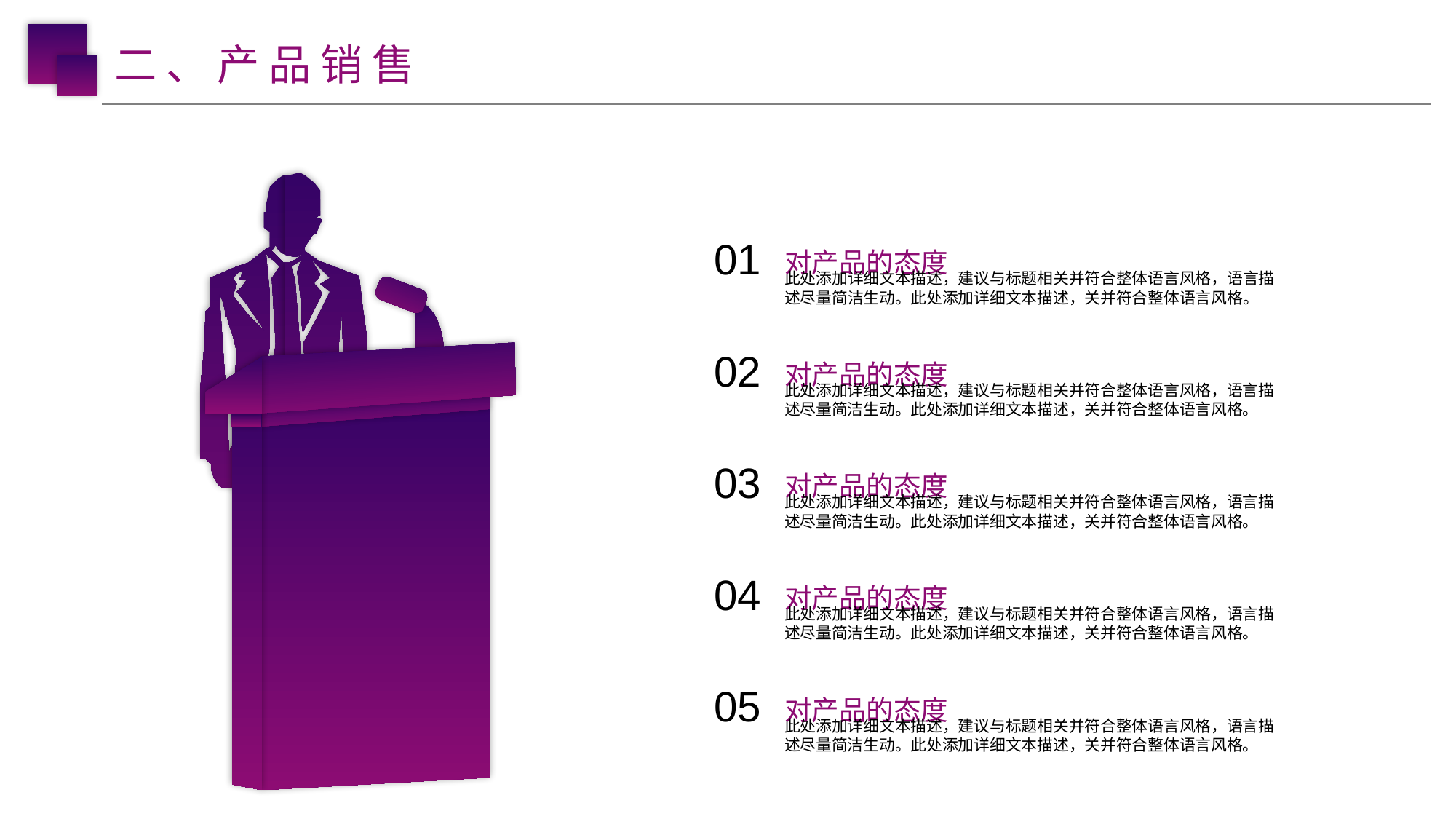

二、产品销售

对产品的态度
此处添加详细文本描述，建议与标题相关并符合整体语言风格，语言描述尽量简洁生动。此处添加详细文本描述，关并符合整体语言风格。
01
对产品的态度
此处添加详细文本描述，建议与标题相关并符合整体语言风格，语言描述尽量简洁生动。此处添加详细文本描述，关并符合整体语言风格。
02
对产品的态度
此处添加详细文本描述，建议与标题相关并符合整体语言风格，语言描述尽量简洁生动。此处添加详细文本描述，关并符合整体语言风格。
03
对产品的态度
此处添加详细文本描述，建议与标题相关并符合整体语言风格，语言描述尽量简洁生动。此处添加详细文本描述，关并符合整体语言风格。
04
对产品的态度
此处添加详细文本描述，建议与标题相关并符合整体语言风格，语言描述尽量简洁生动。此处添加详细文本描述，关并符合整体语言风格。
05